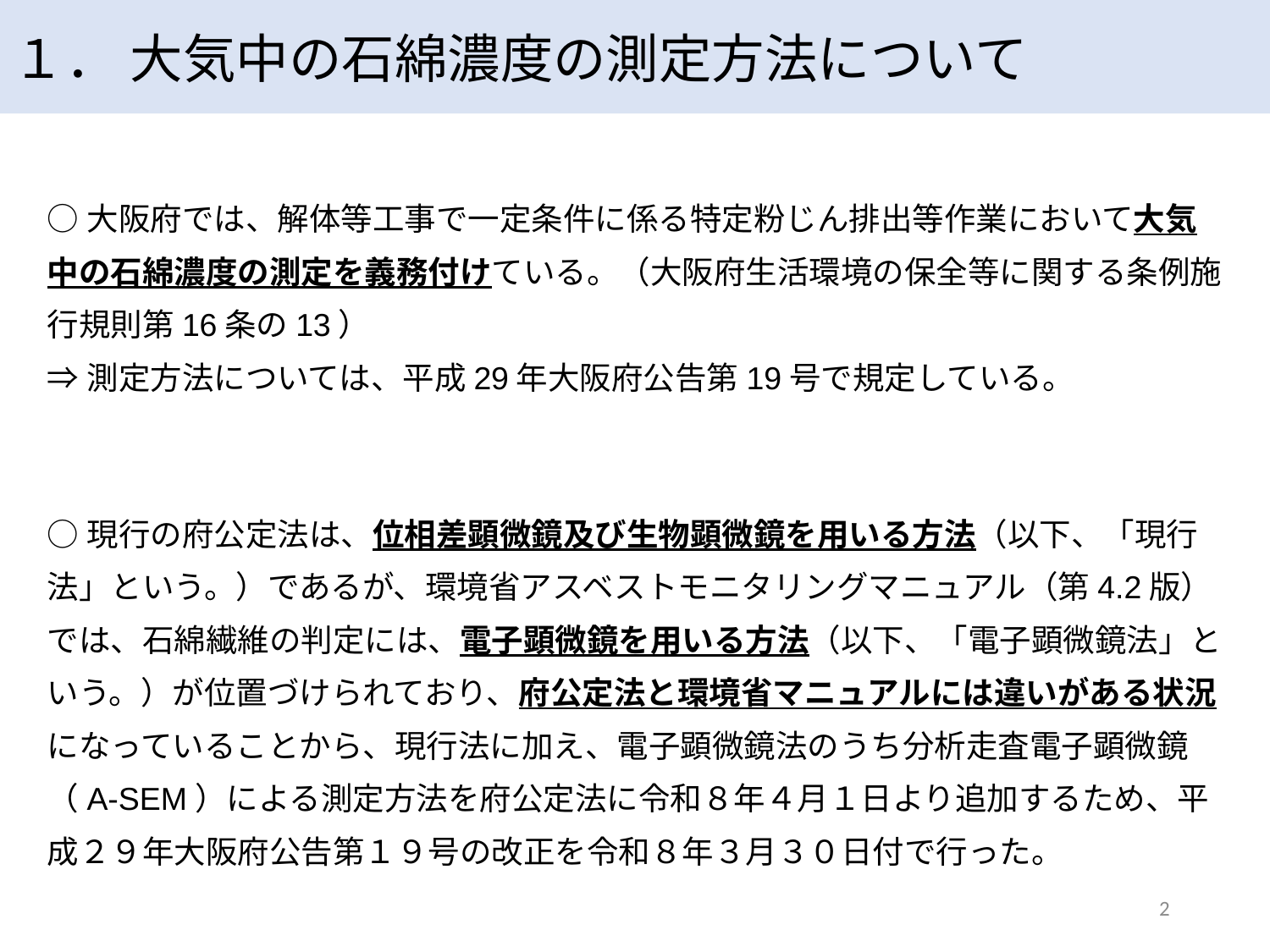

１． 大気中の石綿濃度の測定方法について
○大阪府では、解体等工事で一定条件に係る特定粉じん排出等作業において大気中の石綿濃度の測定を義務付けている。（大阪府生活環境の保全等に関する条例施行規則第16条の13）
⇒測定方法については、平成29年大阪府公告第19号で規定している。
○現行の府公定法は、位相差顕微鏡及び生物顕微鏡を用いる方法（以下、「現行法」という。）であるが、環境省アスベストモニタリングマニュアル（第4.2版）では、石綿繊維の判定には、電子顕微鏡を用いる方法（以下、「電子顕微鏡法」という。）が位置づけられており、府公定法と環境省マニュアルには違いがある状況になっていることから、現行法に加え、電子顕微鏡法のうち分析走査電子顕微鏡（A-SEM）による測定方法を府公定法に令和８年４月１日より追加するため、平成２９年大阪府公告第１９号の改正を令和８年３月３０日付で行った。
2